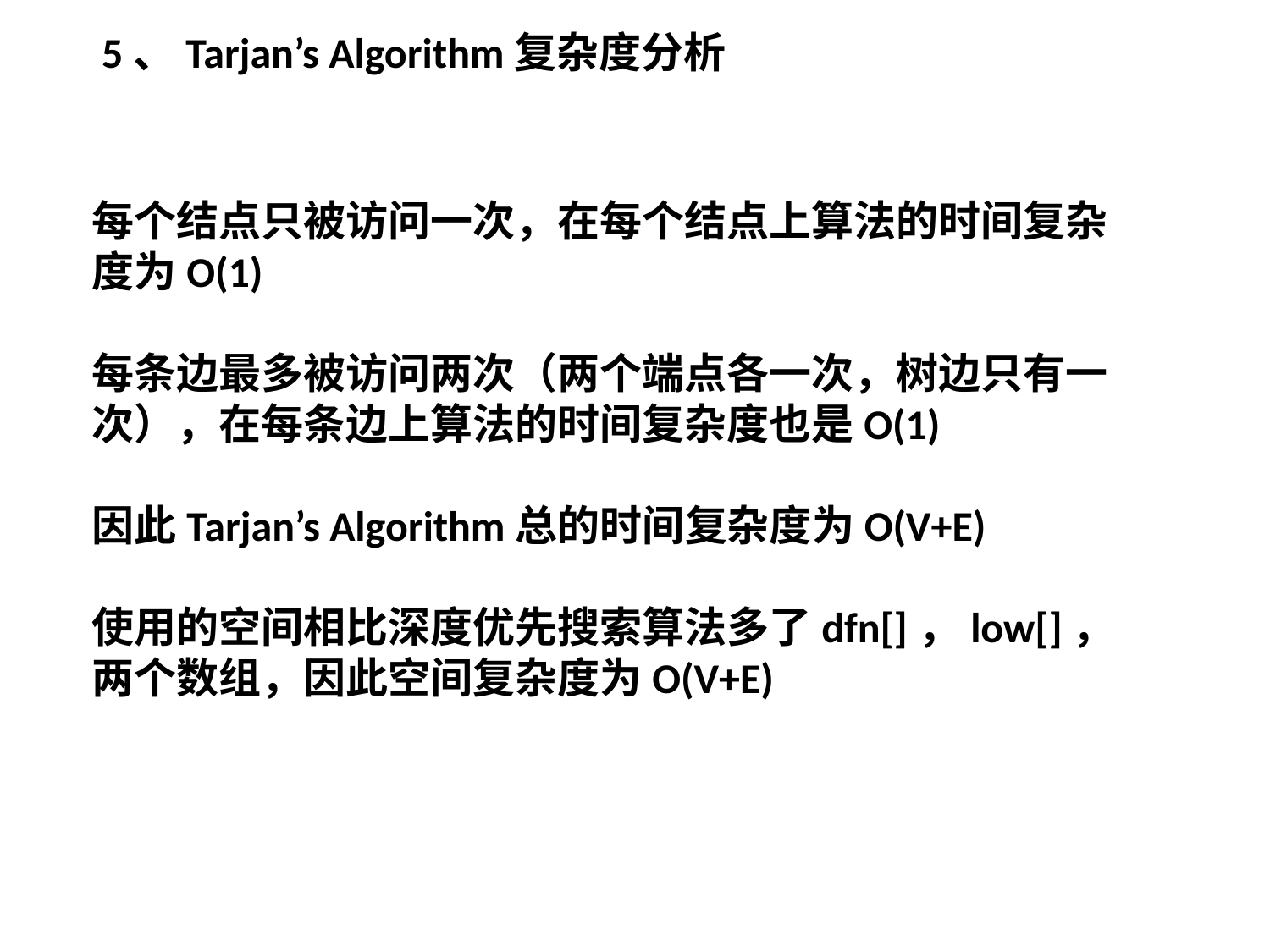

5、Tarjan’s Algorithm复杂度分析
每个结点只被访问一次，在每个结点上算法的时间复杂度为O(1)

每条边最多被访问两次（两个端点各一次，树边只有一次），在每条边上算法的时间复杂度也是O(1)

因此Tarjan’s Algorithm总的时间复杂度为O(V+E)

使用的空间相比深度优先搜索算法多了dfn[]，low[]，两个数组，因此空间复杂度为O(V+E)